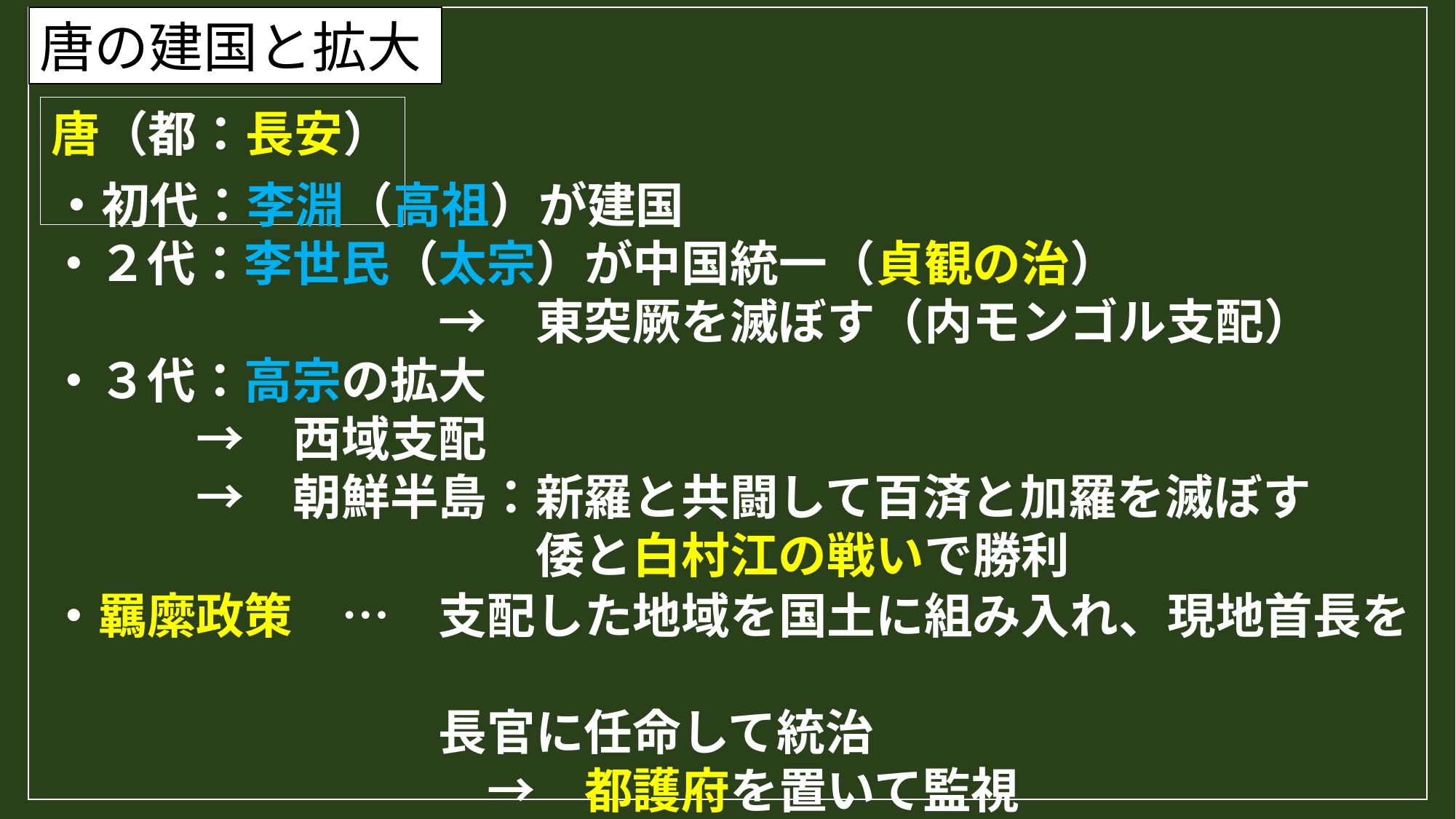

唐の建国と拡大
唐（都：長安）
・初代：李淵（高祖）が建国
・２代：李世民（太宗）が中国統一（貞観の治）
　　　　　　　　→　東突厥を滅ぼす（内モンゴル支配）
・３代：高宗の拡大
　　　→　西域支配
　　　→　朝鮮半島：新羅と共闘して百済と加羅を滅ぼす
　　　　　　　　　　倭と白村江の戦いで勝利
・羈縻政策　…　支配した地域を国土に組み入れ、現地首長を
　　　　　　　　長官に任命して統治
　　　　　　　　　→　都護府を置いて監視